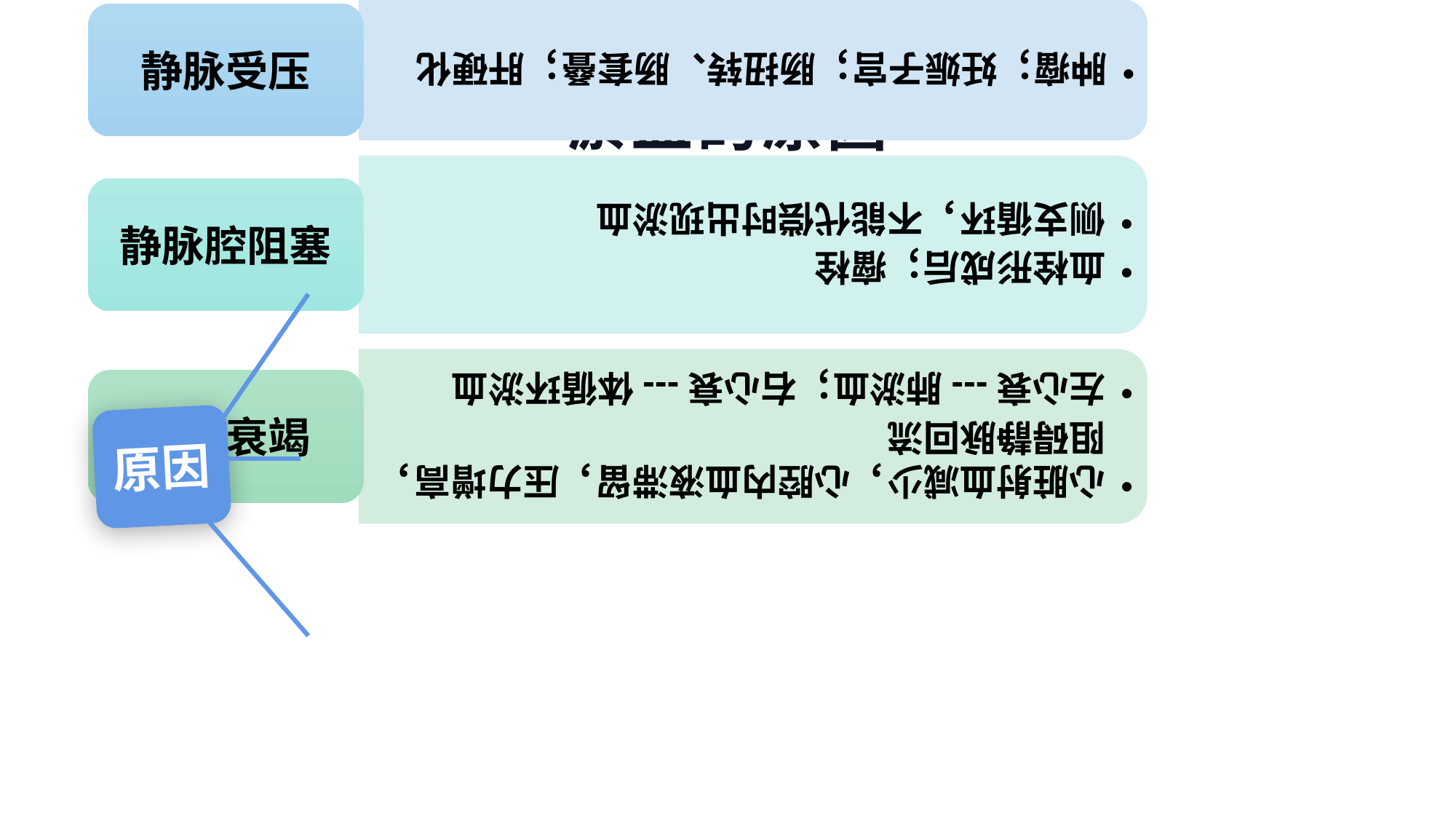

# 淤血的原因
肿瘤；妊娠子宫；肠扭转、肠套叠；肝硬化
静脉受压
血栓形成后；瘤栓
侧支循环，不能代偿时出现淤血
静脉腔阻塞
心脏射血减少，心腔内血液滞留，压力增高，阻碍静脉回流
左心衰---肺淤血；右心衰---体循环淤血
心力衰竭
原因